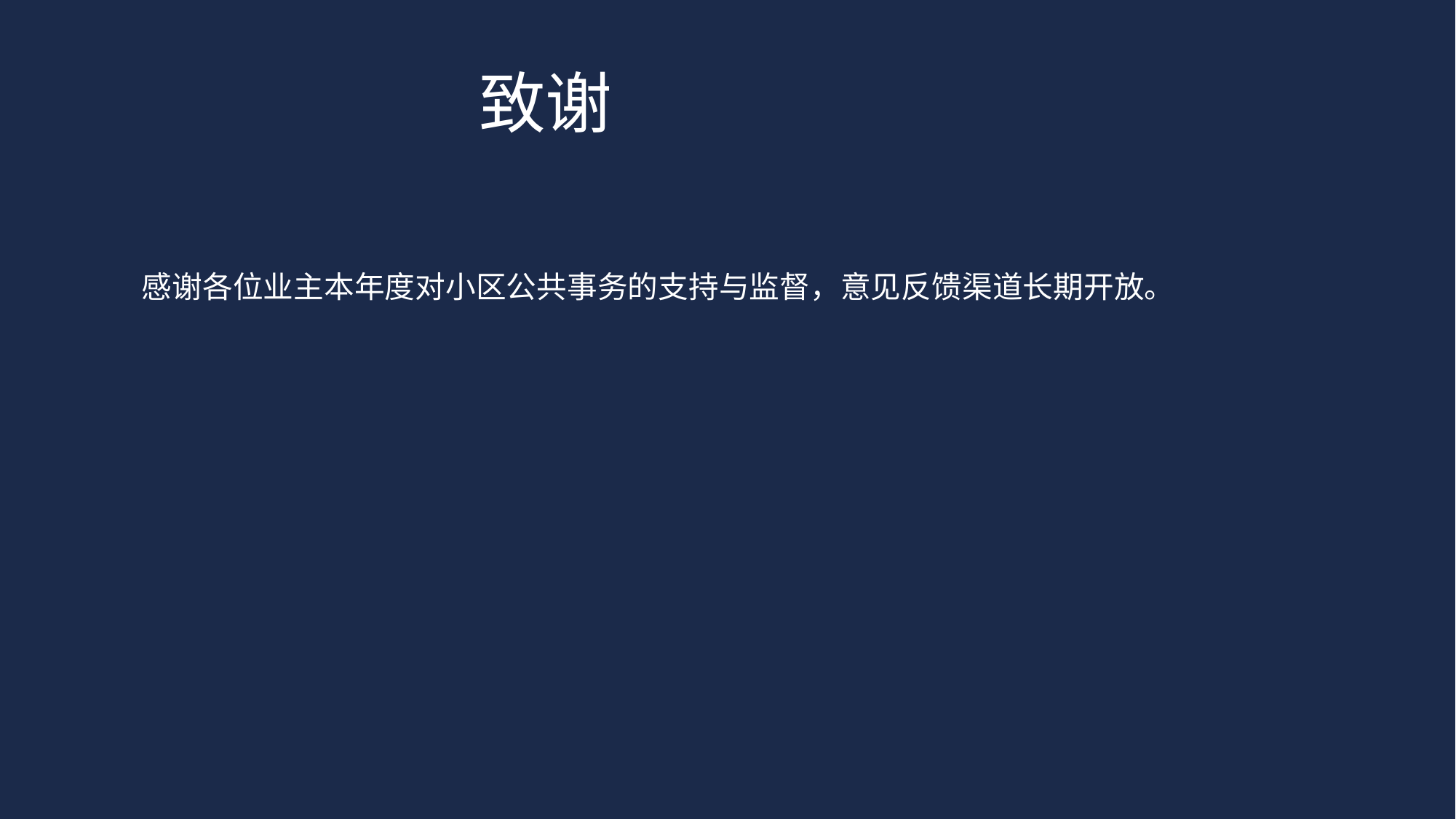

# 致谢
感谢各位业主本年度对小区公共事务的支持与监督，意见反馈渠道长期开放。